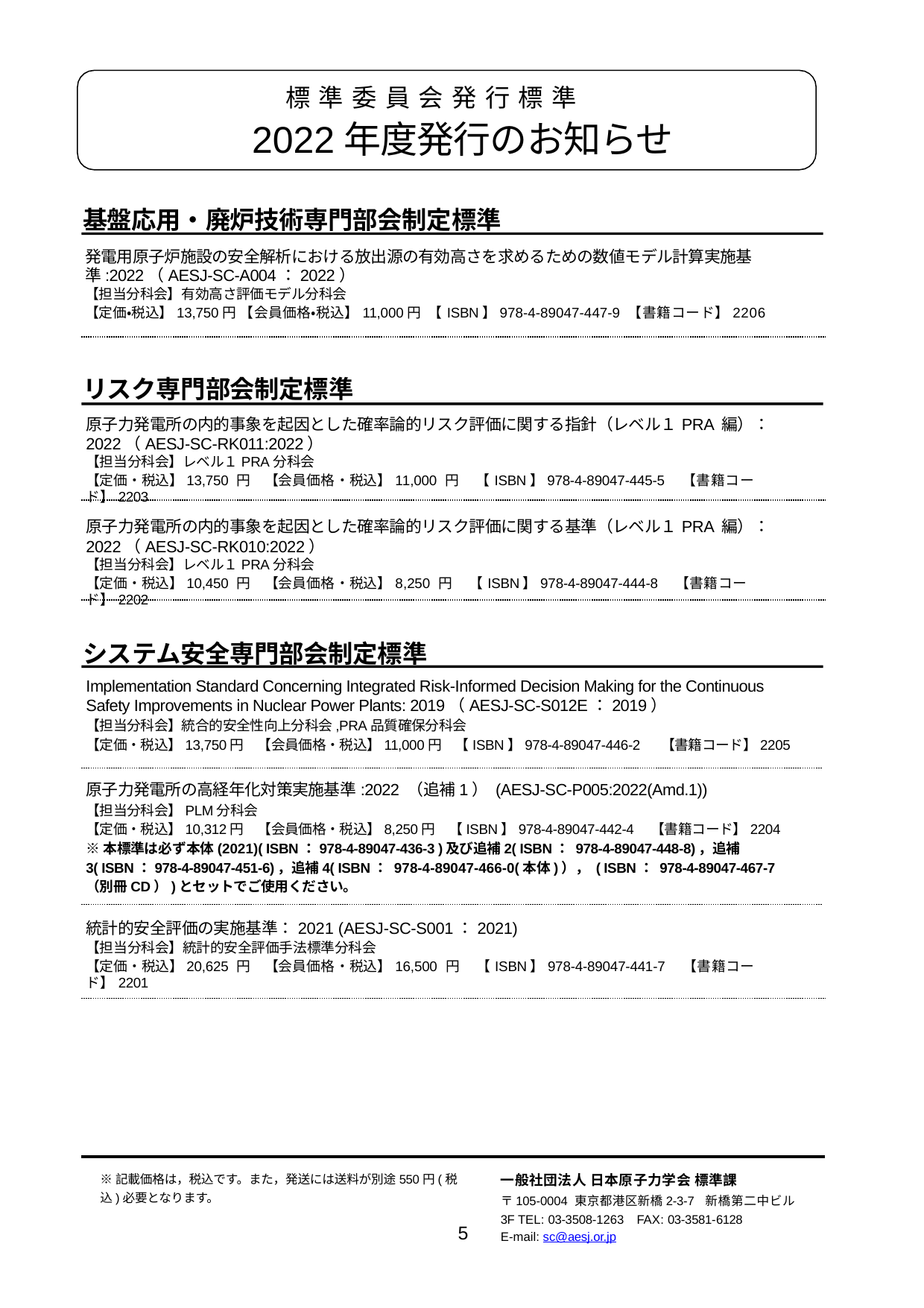

標 準 委 員 会 発 行 標 準
# 2022年度発行のお知らせ
基盤応用・廃炉技術専門部会制定標準

発電用原子炉施設の安全解析における放出源の有効高さを求めるための数値モデル計算実施基準:2022（AESJ-SC-A004：2022）
【担当分科会】有効高さ評価モデル分科会
【定価・税込】13,750円 【会員価格・税込】11,000円 【ISBN】978-4-89047-447-9 【書籍コード】2206

リスク専門部会制定標準

原子力発電所の内的事象を起因とした確率論的リスク評価に関する指針（レベル１PRA 編）：2022（AESJ-SC-RK011:2022）
【担当分科会】レベル１PRA分科会
【定価・税込】13,750 円　【会員価格・税込】11,000 円　【ISBN】978-4-89047-445-5　【書籍コード】2203

原子力発電所の内的事象を起因とした確率論的リスク評価に関する基準（レベル１PRA 編）：2022（AESJ-SC-RK010:2022）
【担当分科会】レベル１PRA分科会
【定価・税込】10,450 円　【会員価格・税込】8,250 円　【ISBN】978-4-89047-444-8　【書籍コード】2202

システム安全専門部会制定標準

Implementation Standard Concerning Integrated Risk-Informed Decision Making for the Continuous Safety Improvements in Nuclear Power Plants: 2019（AESJ-SC-S012E：2019）
【担当分科会】統合的安全性向上分科会,PRA品質確保分科会
【定価・税込】13,750円　【会員価格・税込】11,000円　【ISBN】978-4-89047-446-2 　【書籍コード】2205

原子力発電所の高経年化対策実施基準:2022 （追補1） (AESJ-SC-P005:2022(Amd.1))
【担当分科会】PLM分科会
【定価・税込】10,312円　【会員価格・税込】8,250円　【ISBN】978-4-89047-442-4　【書籍コード】2204
※本標準は必ず本体(2021)( ISBN：978-4-89047-436-3 )及び追補2( ISBN： 978-4-89047-448-8)，追補3( ISBN：978-4-89047-451-6)，追補4( ISBN： 978-4-89047-466-0(本体)）， ( ISBN： 978-4-89047-467-7（別冊CD）)とセットでご使用ください。

統計的安全評価の実施基準：2021 (AESJ-SC-S001：2021)
【担当分科会】統計的安全評価手法標準分科会
【定価・税込】20,625 円　【会員価格・税込】16,500 円　【ISBN】978-4-89047-441-7　【書籍コード】2201

※記載価格は，税込です。また，発送には送料が別途550円(税込)必要となります。
一般社団法人 日本原子力学会 標準課
〒105-0004 東京都港区新橋2-3-7  新橋第二中ビル3F TEL: 03-3508-1263  FAX: 03-3581-6128
E-mail: sc@aesj.or.jp
5